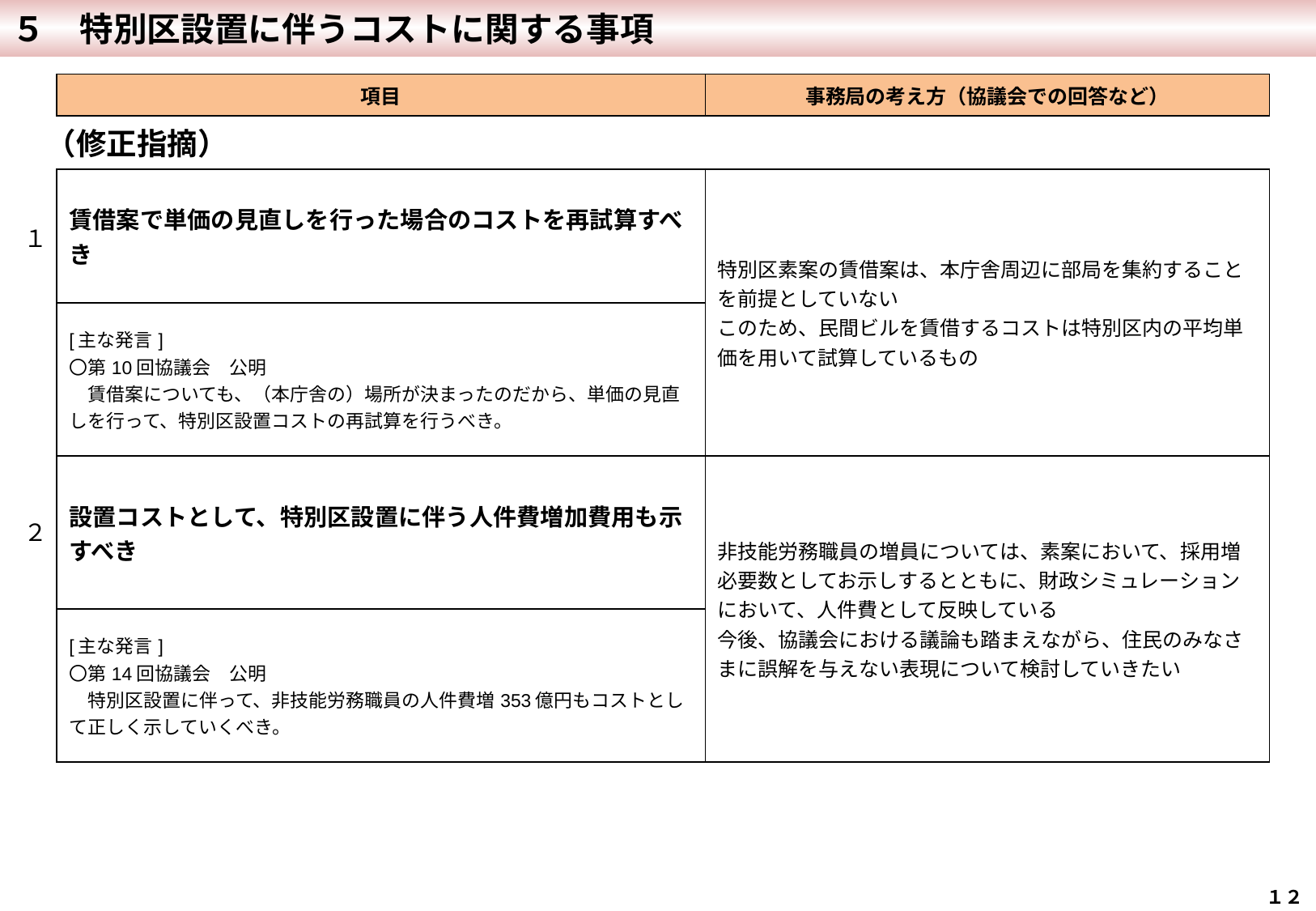

５　特別区設置に伴うコストに関する事項
| 項目 | 事務局の考え方（協議会での回答など） |
| --- | --- |
（修正指摘）
| 賃借案で単価の見直しを行った場合のコストを再試算すべき | 特別区素案の賃借案は、本庁舎周辺に部局を集約することを前提としていない このため、民間ビルを賃借するコストは特別区内の平均単価を用いて試算しているもの |
| --- | --- |
| [主な発言] 〇第10回協議会　公明 　賃借案についても、（本庁舎の）場所が決まったのだから、単価の見直しを行って、特別区設置コストの再試算を行うべき。 |  |
| 設置コストとして、特別区設置に伴う人件費増加費用も示すべき | 非技能労務職員の増員については、素案において、採用増必要数としてお示しするとともに、財政シミュレーションにおいて、人件費として反映している 今後、協議会における議論も踏まえながら、住民のみなさまに誤解を与えない表現について検討していきたい |
| [主な発言] 〇第14回協議会　公明 　特別区設置に伴って、非技能労務職員の人件費増353億円もコストとして正しく示していくべき。 |  |
１
２
１２